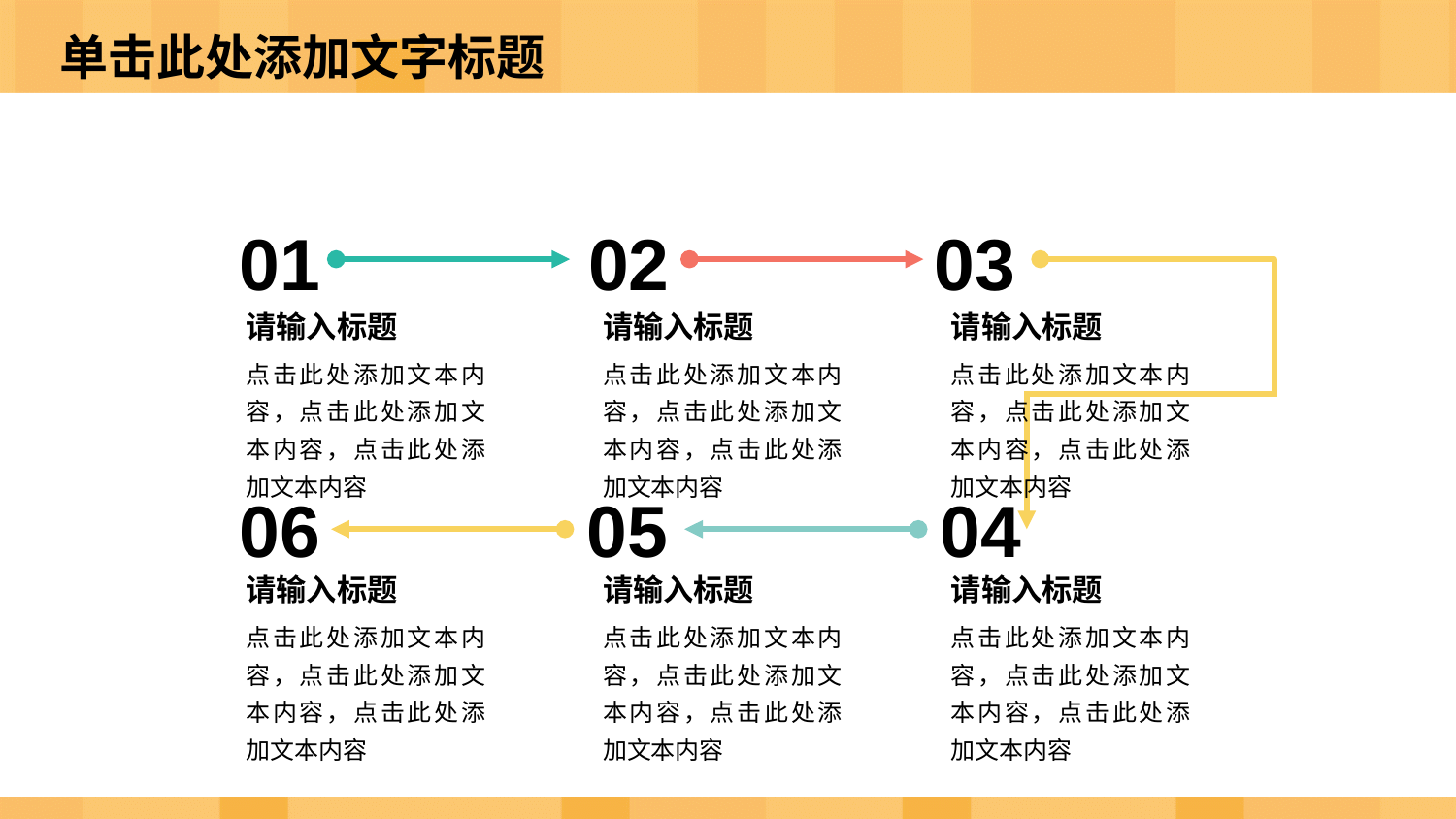

01
02
03
请输入标题
请输入标题
请输入标题
点击此处添加文本内容，点击此处添加文本内容，点击此处添加文本内容
点击此处添加文本内容，点击此处添加文本内容，点击此处添加文本内容
点击此处添加文本内容，点击此处添加文本内容，点击此处添加文本内容
06
05
04
请输入标题
请输入标题
请输入标题
点击此处添加文本内容，点击此处添加文本内容，点击此处添加文本内容
点击此处添加文本内容，点击此处添加文本内容，点击此处添加文本内容
点击此处添加文本内容，点击此处添加文本内容，点击此处添加文本内容